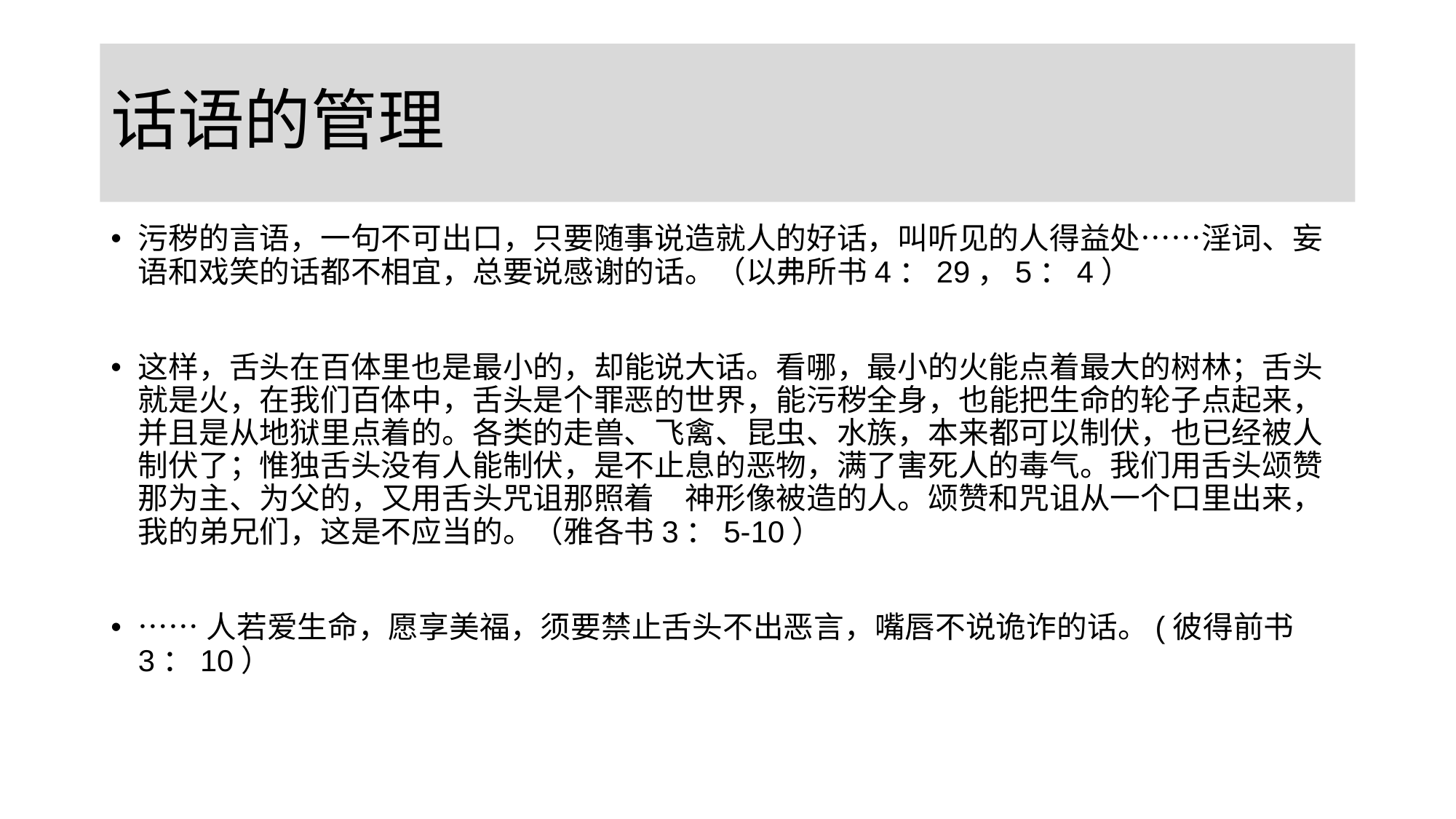

# 话语的管理
污秽的言语，一句不可出口，只要随事说造就人的好话，叫听见的人得益处……淫词、妄语和戏笑的话都不相宜，总要说感谢的话。（以弗所书4：29，5：4）

这样，舌头在百体里也是最小的，却能说大话。看哪，最小的火能点着最大的树林；舌头就是火，在我们百体中，舌头是个罪恶的世界，能污秽全身，也能把生命的轮子点起来，并且是从地狱里点着的。各类的走兽、飞禽、昆虫、水族，本来都可以制伏，也已经被人制伏了；惟独舌头没有人能制伏，是不止息的恶物，满了害死人的毒气。我们用舌头颂赞那为主、为父的，又用舌头咒诅那照着　神形像被造的人。颂赞和咒诅从一个口里出来，我的弟兄们，这是不应当的。（雅各书3：5-10）

……人若爱生命，愿享美福，须要禁止舌头不出恶言，嘴唇不说诡诈的话。(彼得前书3：10）